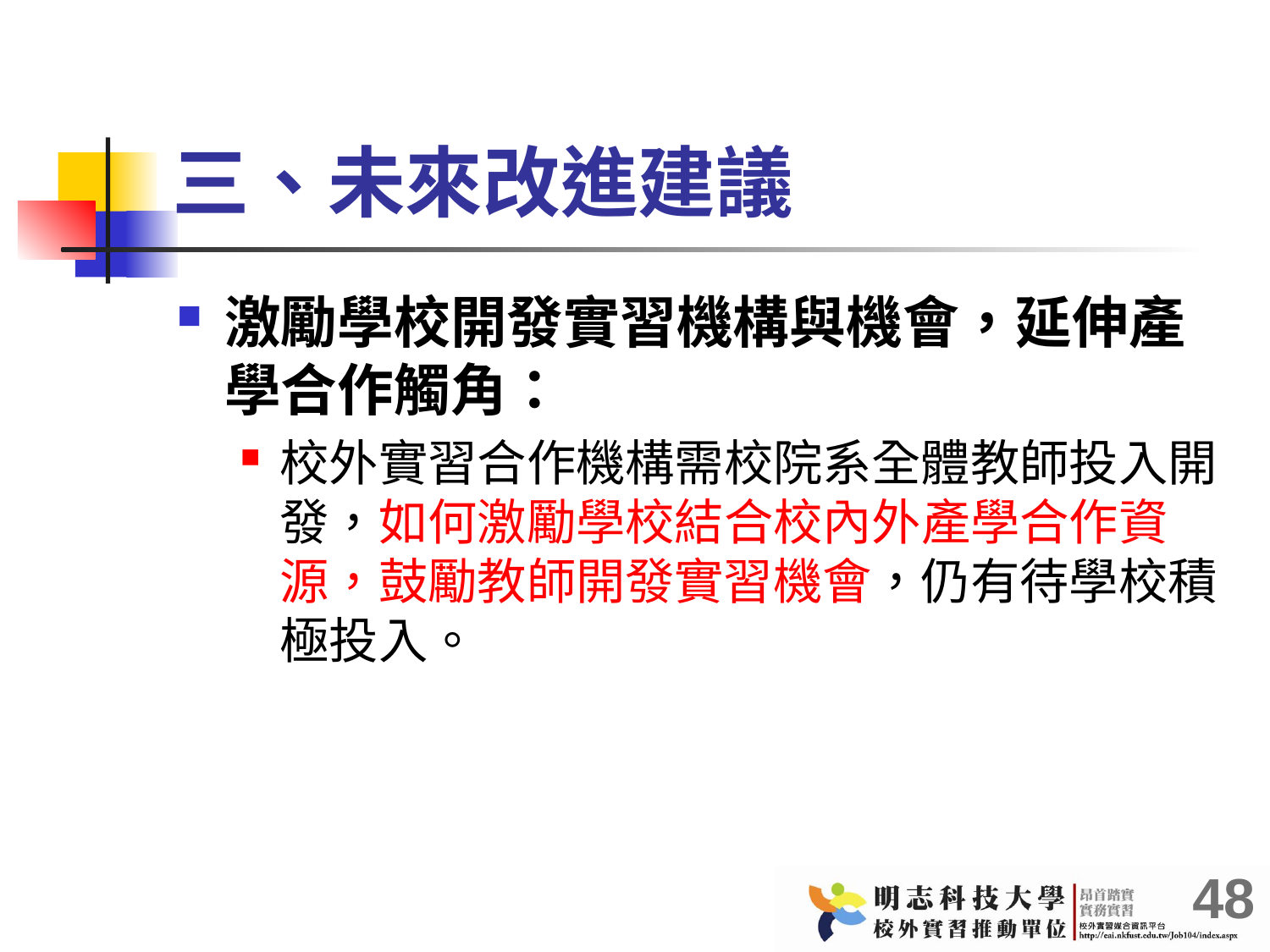

# 三、未來改進建議
激勵學校開發實習機構與機會，延伸產學合作觸角：
校外實習合作機構需校院系全體教師投入開發，如何激勵學校結合校內外產學合作資源，鼓勵教師開發實習機會，仍有待學校積極投入。
48